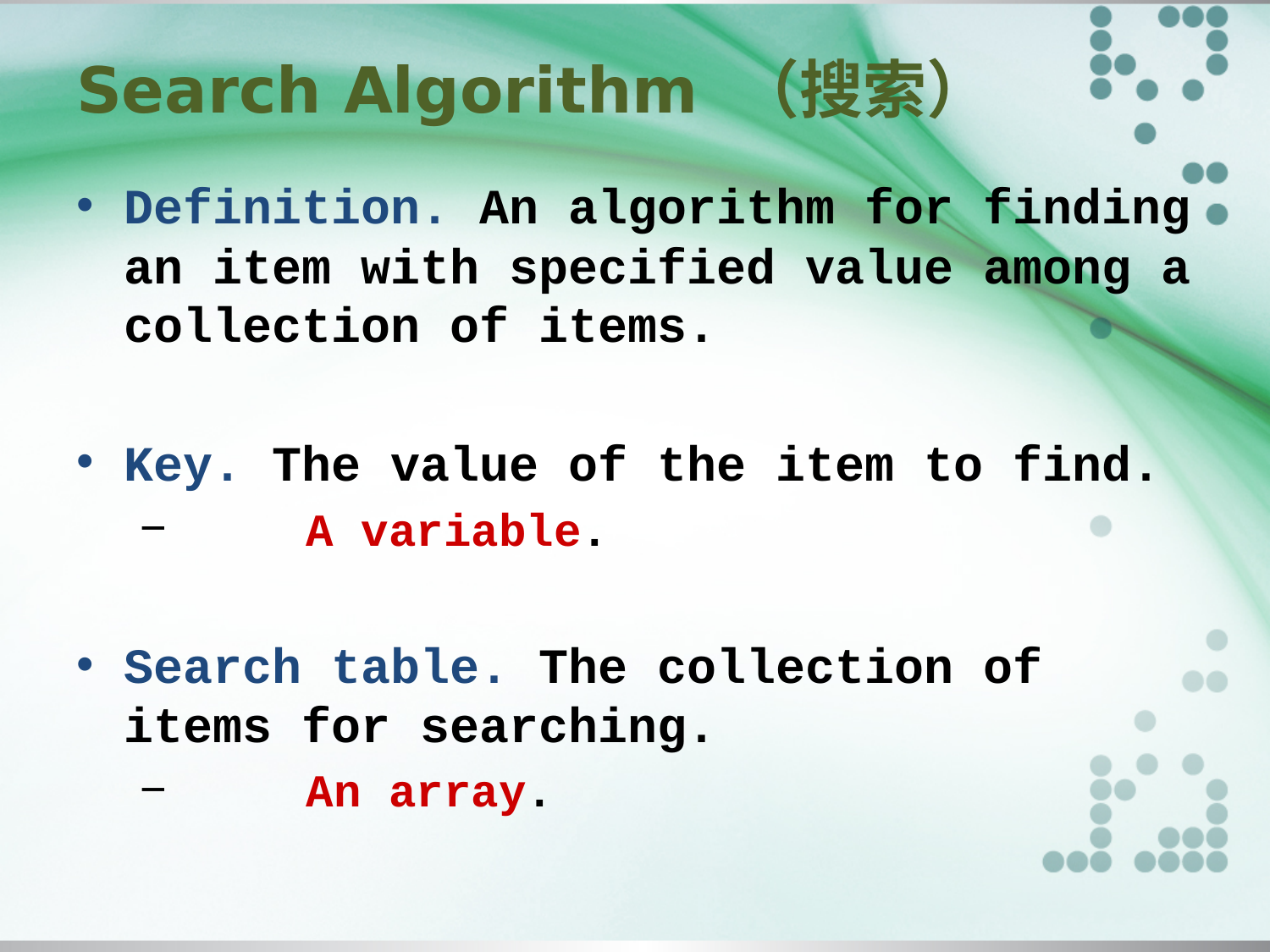

# Search Algorithm （搜索）
Definition. An algorithm for finding an item with specified value among a collection of items.

Key. The value of the item to find.
	A variable.

Search table. The collection of items for searching.
	An array.